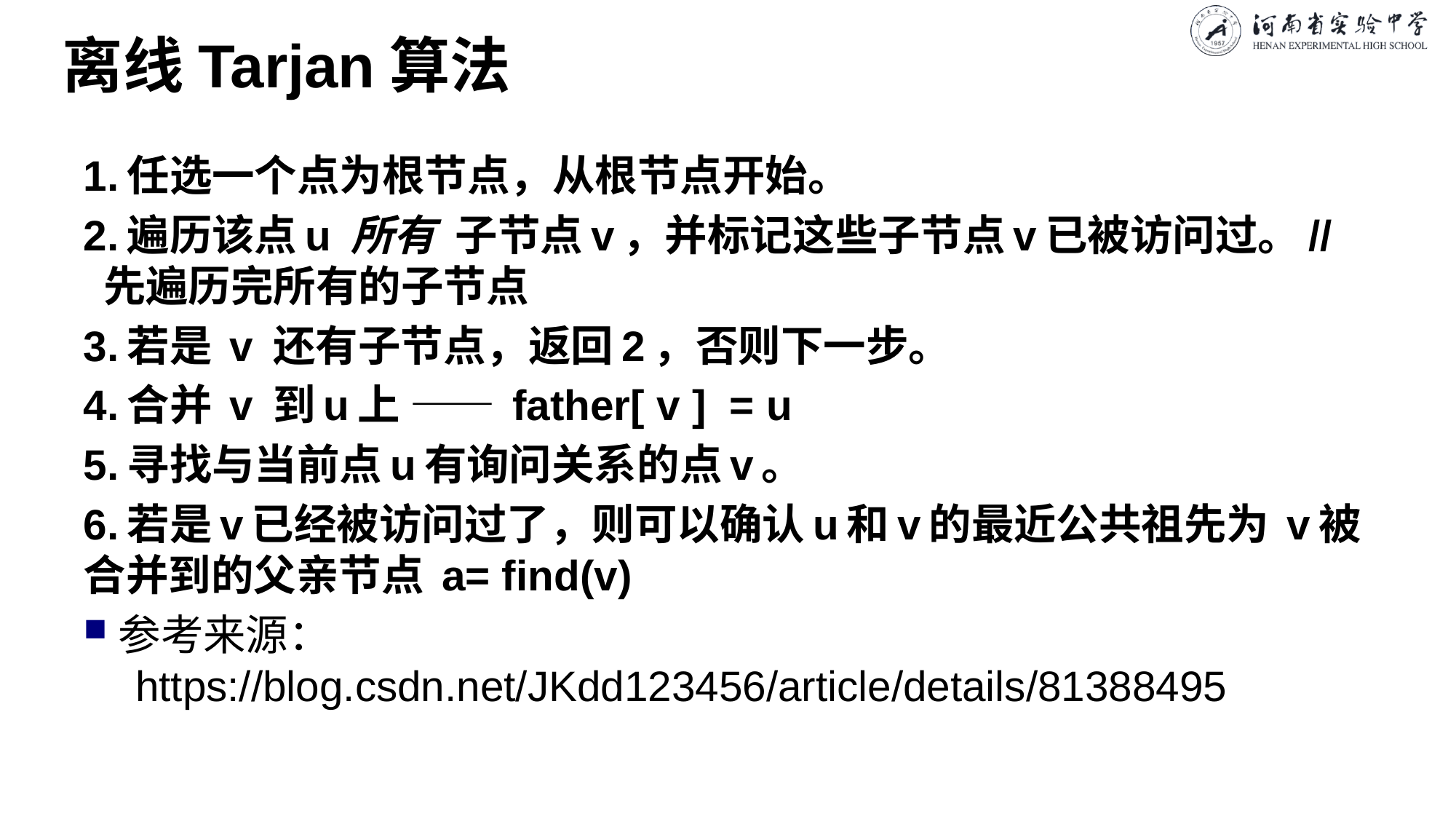

# 离线Tarjan算法
1.任选一个点为根节点，从根节点开始。
2.遍历该点u 所有  子节点v，并标记这些子节点v已被访问过。//  先遍历完所有的子节点
3.若是 v 还有子节点，返回2，否则下一步。
4.合并 v 到u上 —— father[ v ]  = u
5.寻找与当前点u有询问关系的点v。
6.若是v已经被访问过了，则可以确认u和v的最近公共祖先为 v被合并到的父亲节点 a= find(v)
参考来源：
 https://blog.csdn.net/JKdd123456/article/details/81388495